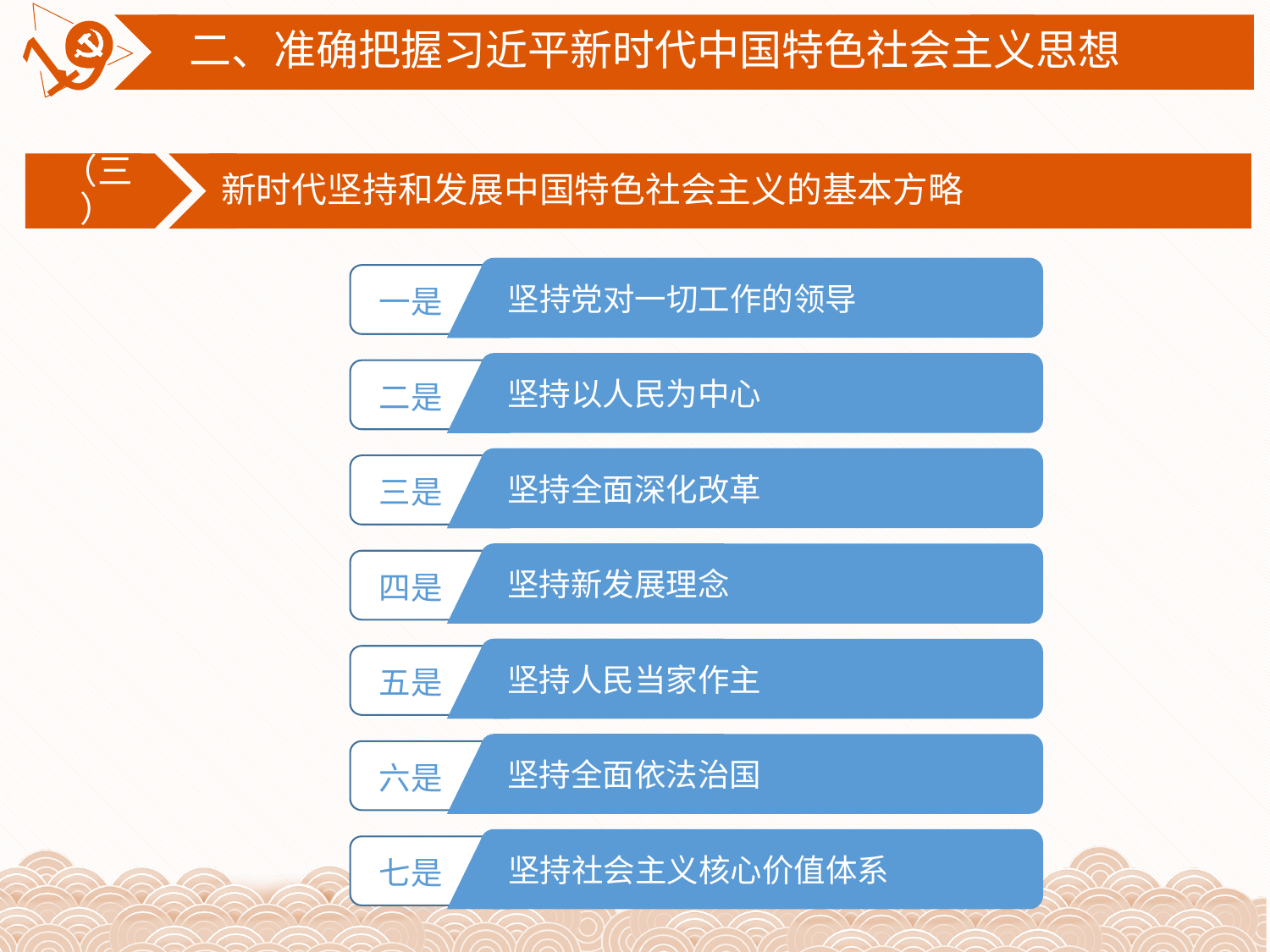

二、准确把握习近平新时代中国特色社会主义思想

（三）

新时代坚持和发展中国特色社会主义的基本方略

坚持党对一切工作的领导
一是

坚持以人民为中心
二是

坚持全面深化改革
三是

坚持新发展理念
四是

坚持人民当家作主
五是

坚持全面依法治国
六是

坚持社会主义核心价值体系
七是